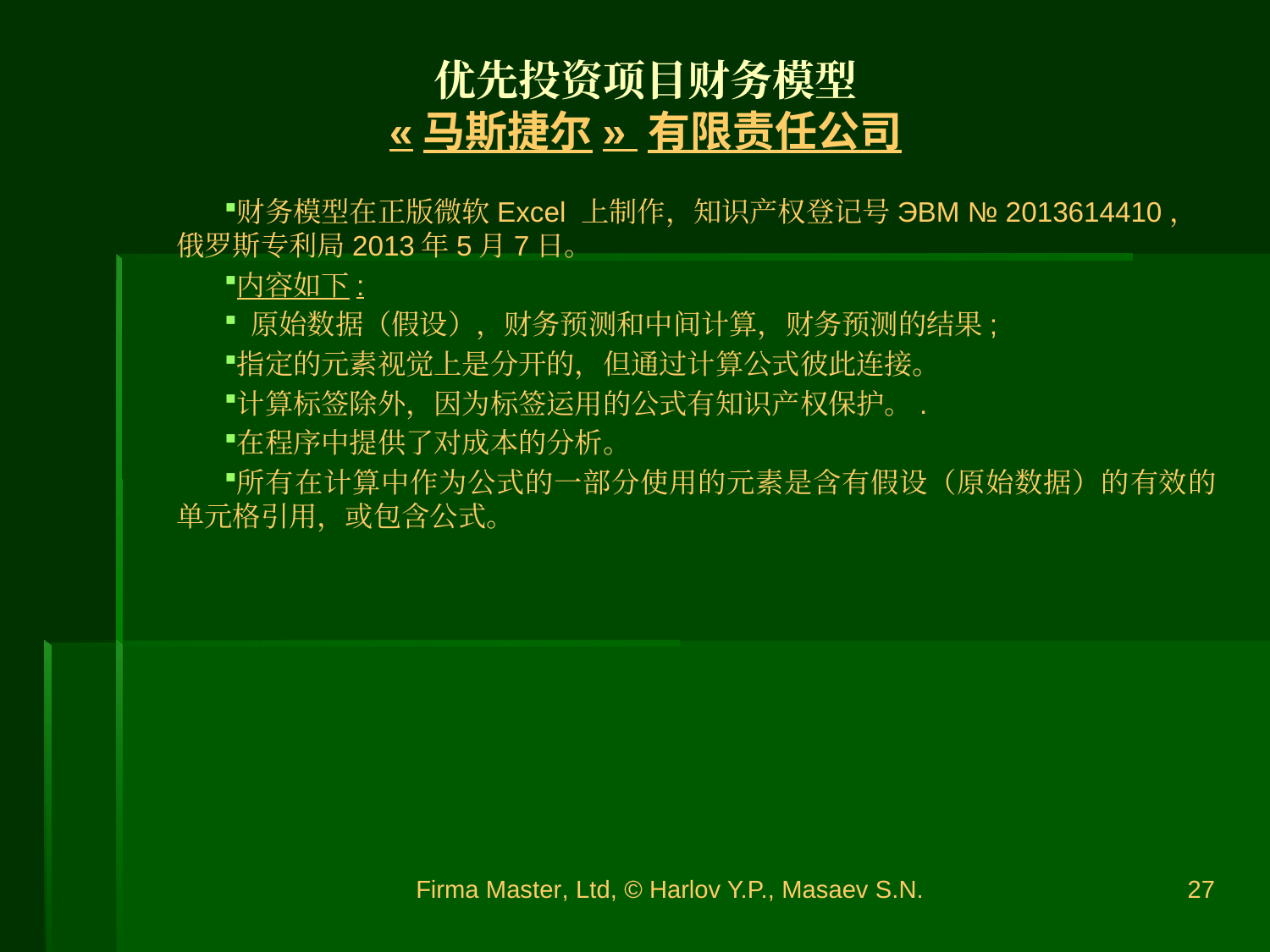

优先投资项目财务模型
«马斯捷尔» 有限责任公司
财务模型在正版微软Excel 上制作，知识产权登记号ЭВМ № 2013614410，俄罗斯专利局2013年5月7日。
内容如下:
 原始数据（假设），财务预测和中间计算，财务预测的结果;
指定的元素视觉上是分开的，但通过计算公式彼此连接。
计算标签除外，因为标签运用的公式有知识产权保护。.
在程序中提供了对成本的分析。
所有在计算中作为公式的一部分使用的元素是含有假设（原始数据）的有效的单元格引用，或包含公式。
Firma Master, Ltd, © Harlov Y.P., Masaev S.N.
27